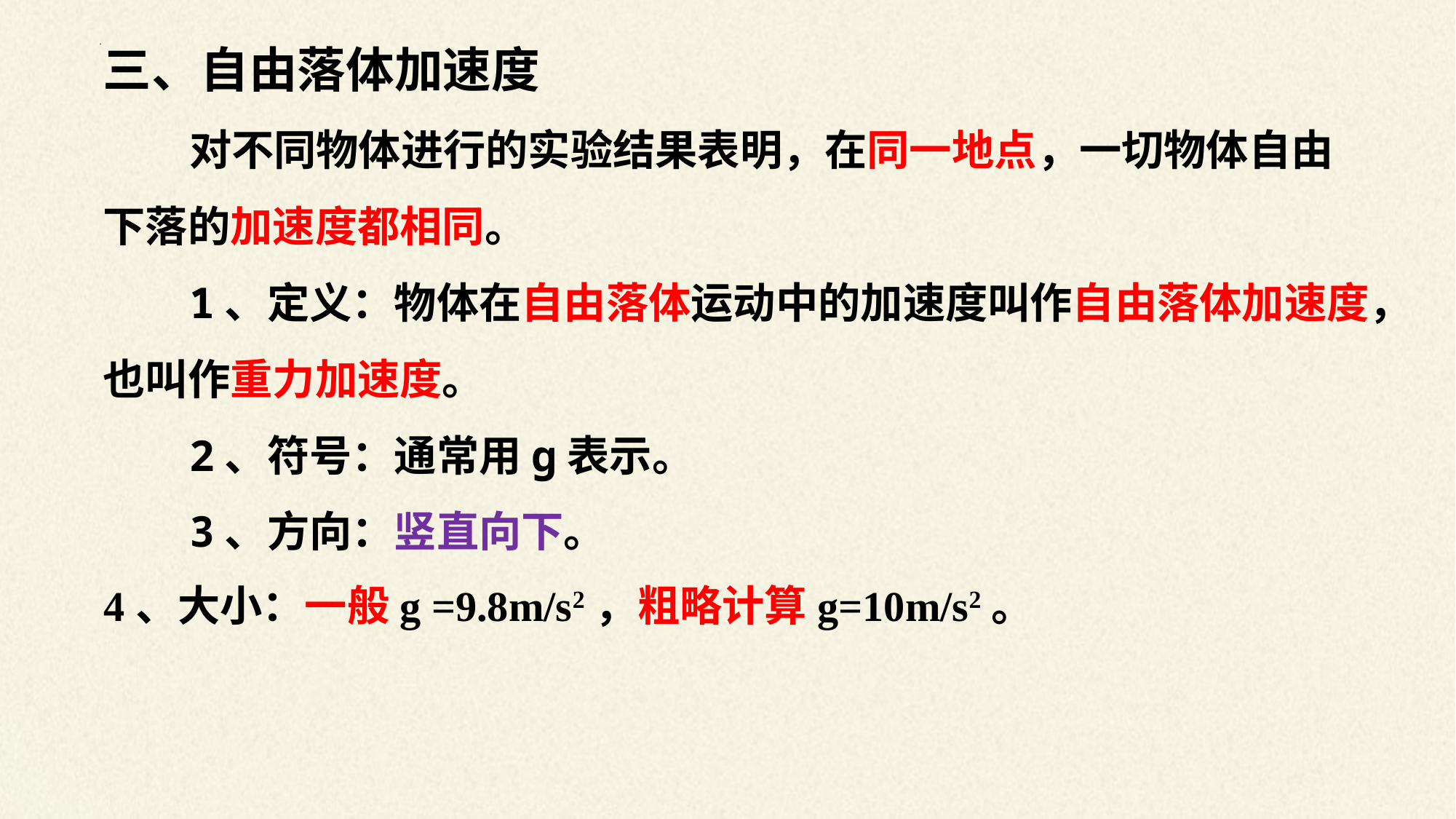

三、自由落体加速度
对不同物体进行的实验结果表明，在同一地点，一切物体自由下落的加速度都相同。
1、定义：物体在自由落体运动中的加速度叫作自由落体加速度，也叫作重力加速度。
2、符号：通常用g表示。
3、方向：竖直向下。
4、大小：一般g =9.8m/s2，粗略计算g=10m/s2。